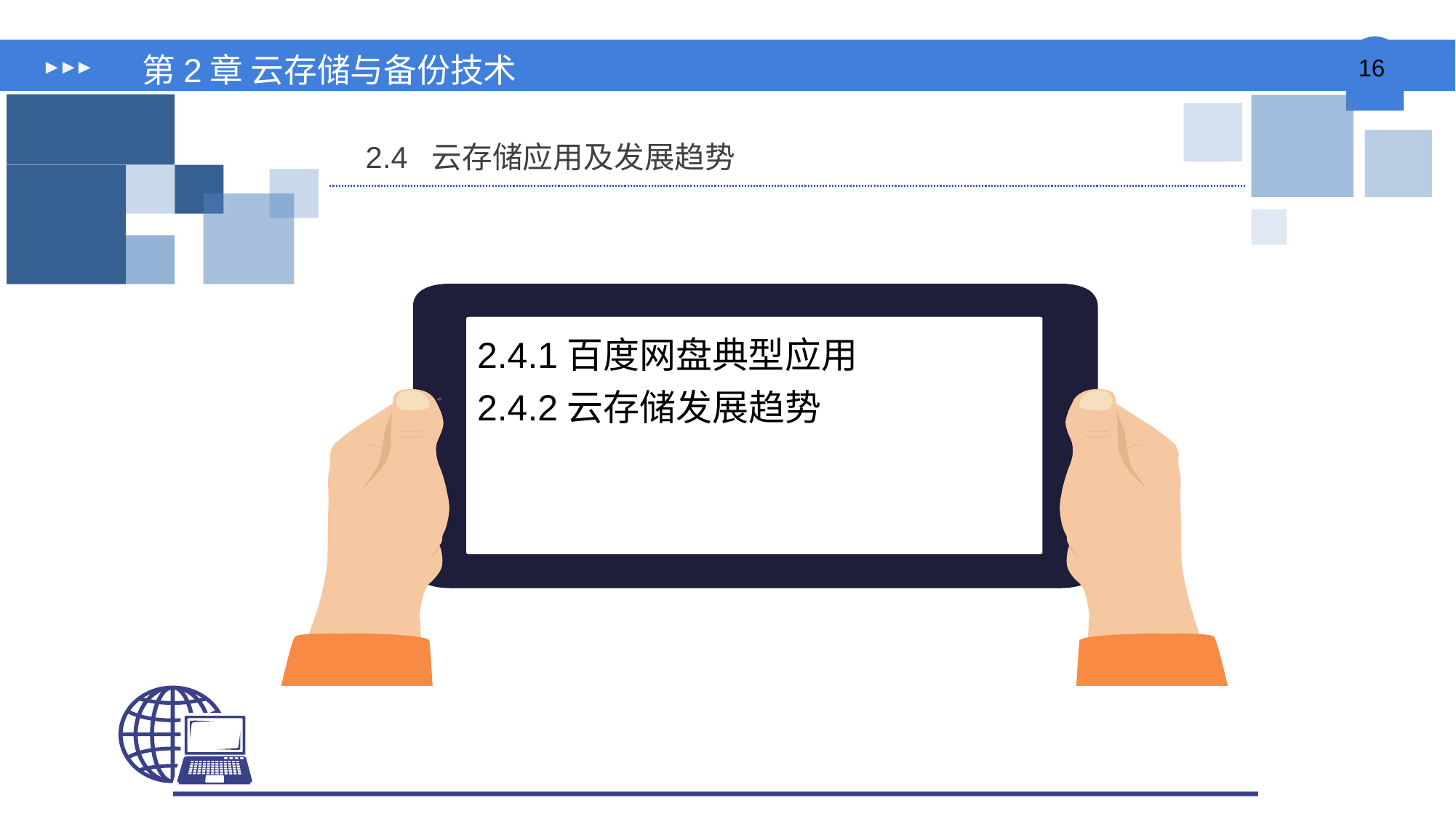

# 第2章 云存储与备份技术
2.4  云存储应用及发展趋势

2.4.1百度网盘典型应用
2.4.2云存储发展趋势